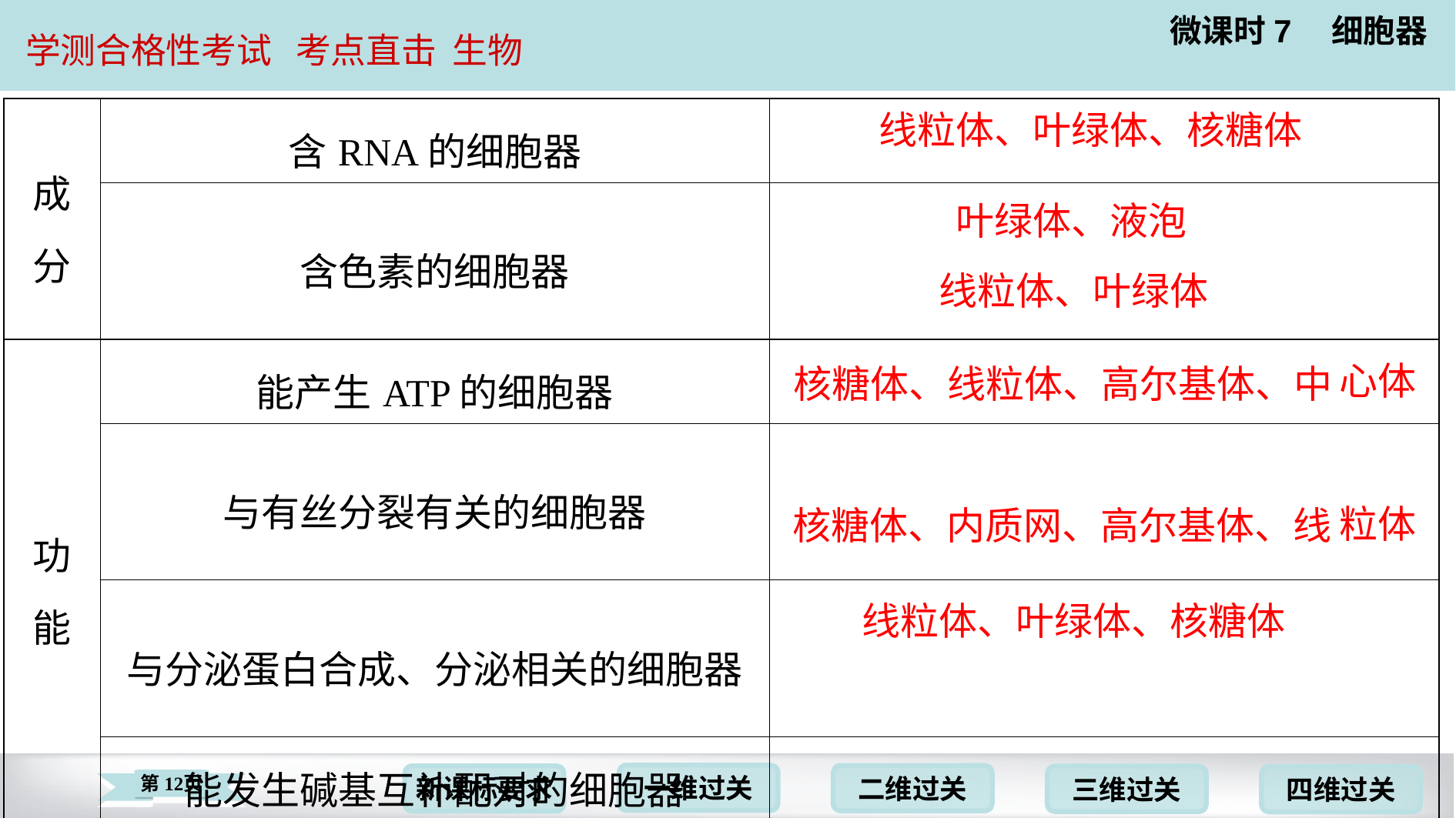

| 成 分 | 含RNA的细胞器 | 线粒体、叶绿体、核糖体 |
| --- | --- | --- |
|  | 含色素的细胞器 | 叶绿体、液泡 |
| 功 能 | 能产生ATP的细胞器 | 线粒体、叶绿体 |
|  | 与有丝分裂有关的细胞器 | 核糖体、线粒体、高尔基体、中 心体 |
|  | 与分泌蛋白合成、分泌相关的细胞器 | 核糖体、内质网、高尔基体、线 粒体 |
|  | 能发生碱基互补配对的细胞器 | 线粒体、叶绿体、核糖体 |
线粒体、叶绿体、核糖体
叶绿体、液泡
线粒体、叶绿体
心体
核糖体、线粒体、高尔基体、中
粒体
核糖体、内质网、高尔基体、线
线粒体、叶绿体、核糖体